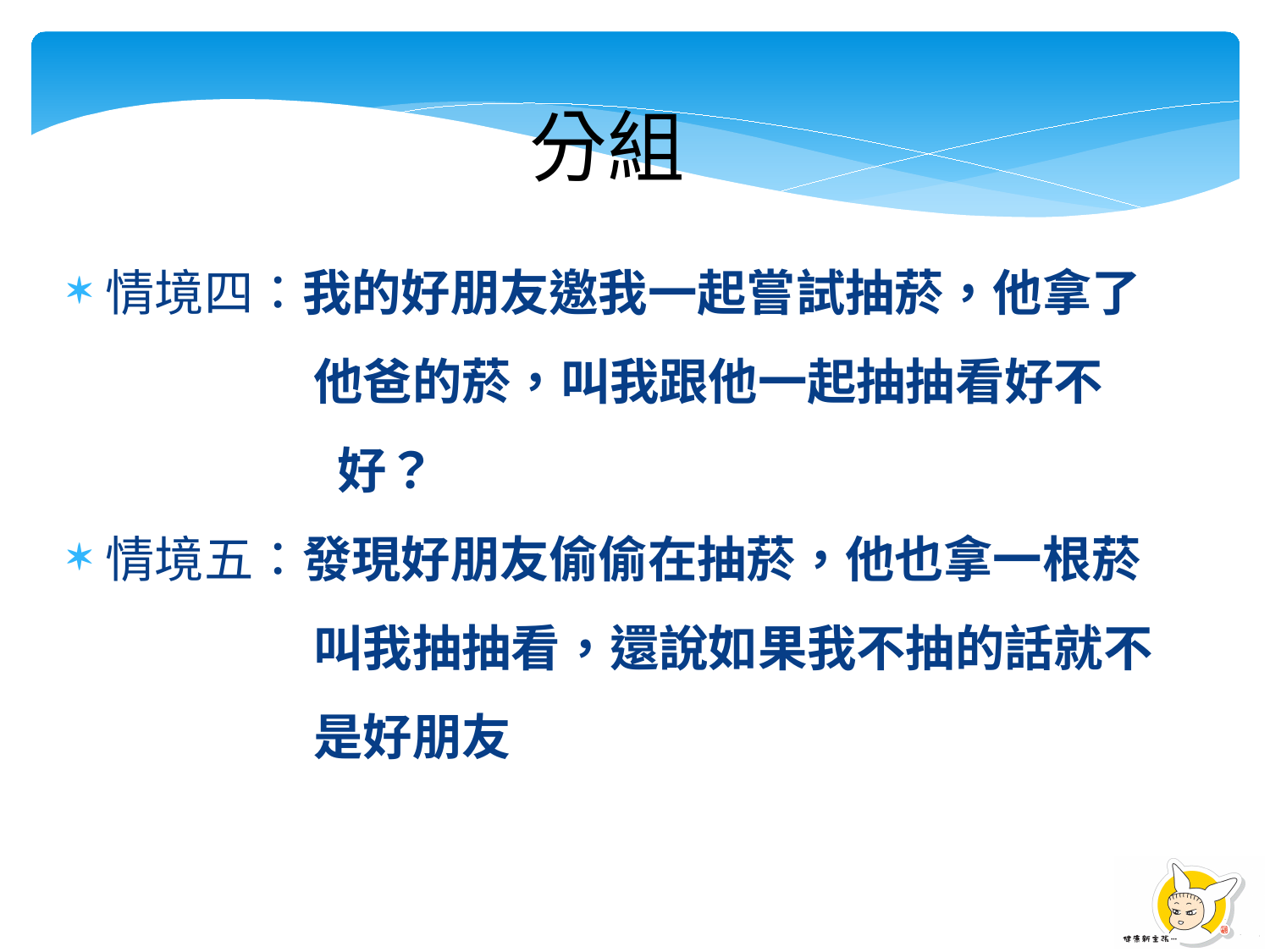

分組
情境四：我的好朋友邀我一起嘗試抽菸，他拿了
　　　　　他爸的菸，叫我跟他一起抽抽看好不
                       好？
情境五：發現好朋友偷偷在抽菸，他也拿一根菸
　　　　　叫我抽抽看，還說如果我不抽的話就不
　　　　　是好朋友